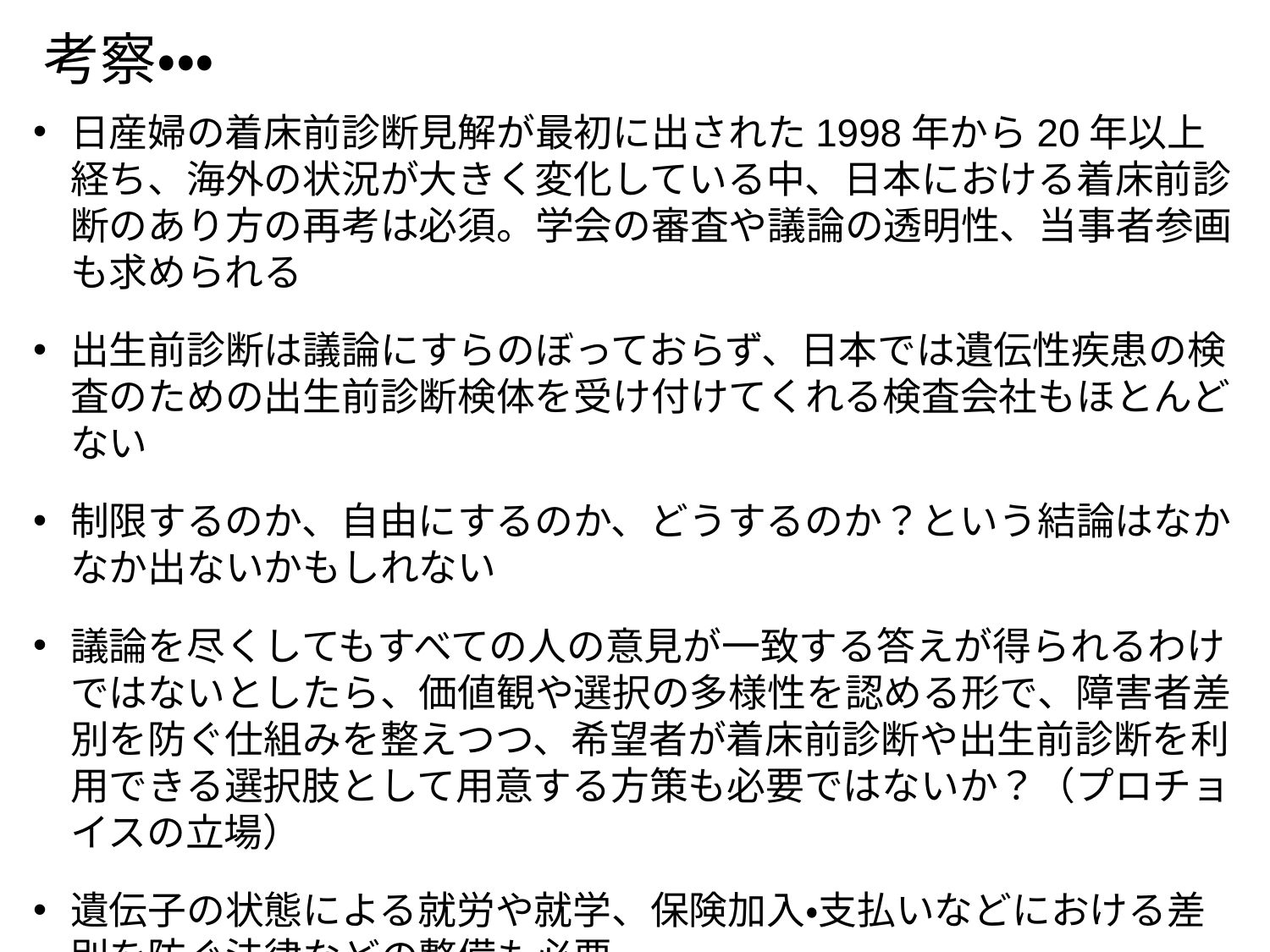

考察・・・
日産婦の着床前診断見解が最初に出された1998年から20年以上経ち、海外の状況が大きく変化している中、日本における着床前診断のあり方の再考は必須。学会の審査や議論の透明性、当事者参画も求められる
出生前診断は議論にすらのぼっておらず、日本では遺伝性疾患の検査のための出生前診断検体を受け付けてくれる検査会社もほとんどない
制限するのか、自由にするのか、どうするのか？という結論はなかなか出ないかもしれない
議論を尽くしてもすべての人の意見が一致する答えが得られるわけではないとしたら、価値観や選択の多様性を認める形で、障害者差別を防ぐ仕組みを整えつつ、希望者が着床前診断や出生前診断を利用できる選択肢として用意する方策も必要ではないか？（プロチョイスの立場）
遺伝子の状態による就労や就学、保険加入・支払いなどにおける差別を防ぐ法律などの整備も必要